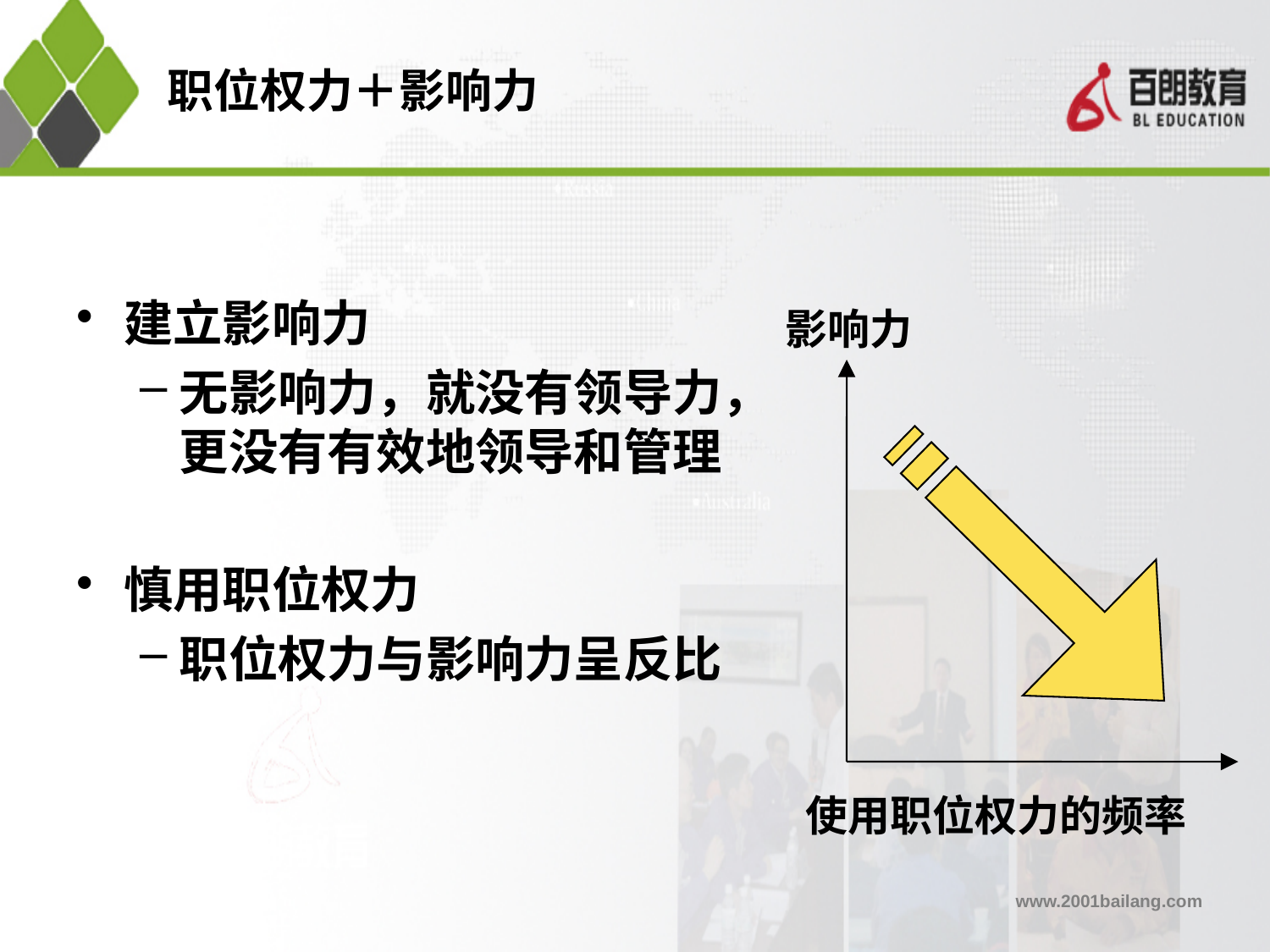

# 职位权力＋影响力
建立影响力
无影响力，就没有领导力，更没有有效地领导和管理

慎用职位权力
职位权力与影响力呈反比
影响力

使用职位权力的频率